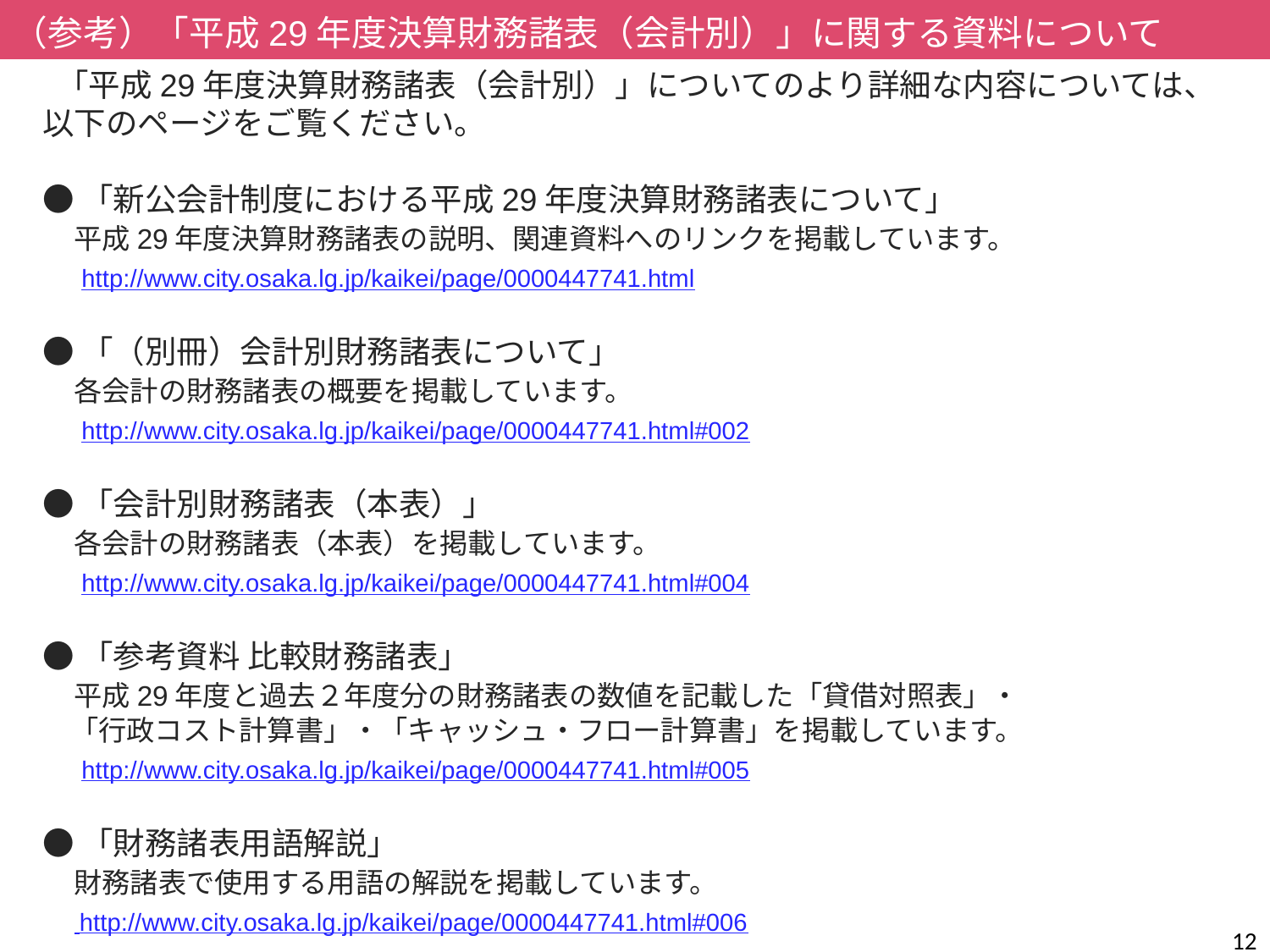

|  |
| --- |
（参考）「平成29年度決算財務諸表（会計別）」に関する資料について
 「平成29年度決算財務諸表（会計別）」についてのより詳細な内容については、以下のページをご覧ください。

●「新公会計制度における平成29年度決算財務諸表について」
　平成29年度決算財務諸表の説明、関連資料へのリンクを掲載しています。
　http://www.city.osaka.lg.jp/kaikei/page/0000447741.html

●「（別冊）会計別財務諸表について」
　各会計の財務諸表の概要を掲載しています。
　http://www.city.osaka.lg.jp/kaikei/page/0000447741.html#002

●「会計別財務諸表（本表）」
　各会計の財務諸表（本表）を掲載しています。
　http://www.city.osaka.lg.jp/kaikei/page/0000447741.html#004

●「参考資料 比較財務諸表」
　平成29年度と過去２年度分の財務諸表の数値を記載した「貸借対照表」・
　「行政コスト計算書」・「キャッシュ・フロー計算書」を掲載しています。
　http://www.city.osaka.lg.jp/kaikei/page/0000447741.html#005

●「財務諸表用語解説」
　財務諸表で使用する用語の解説を掲載しています。
　 http://www.city.osaka.lg.jp/kaikei/page/0000447741.html#006
12